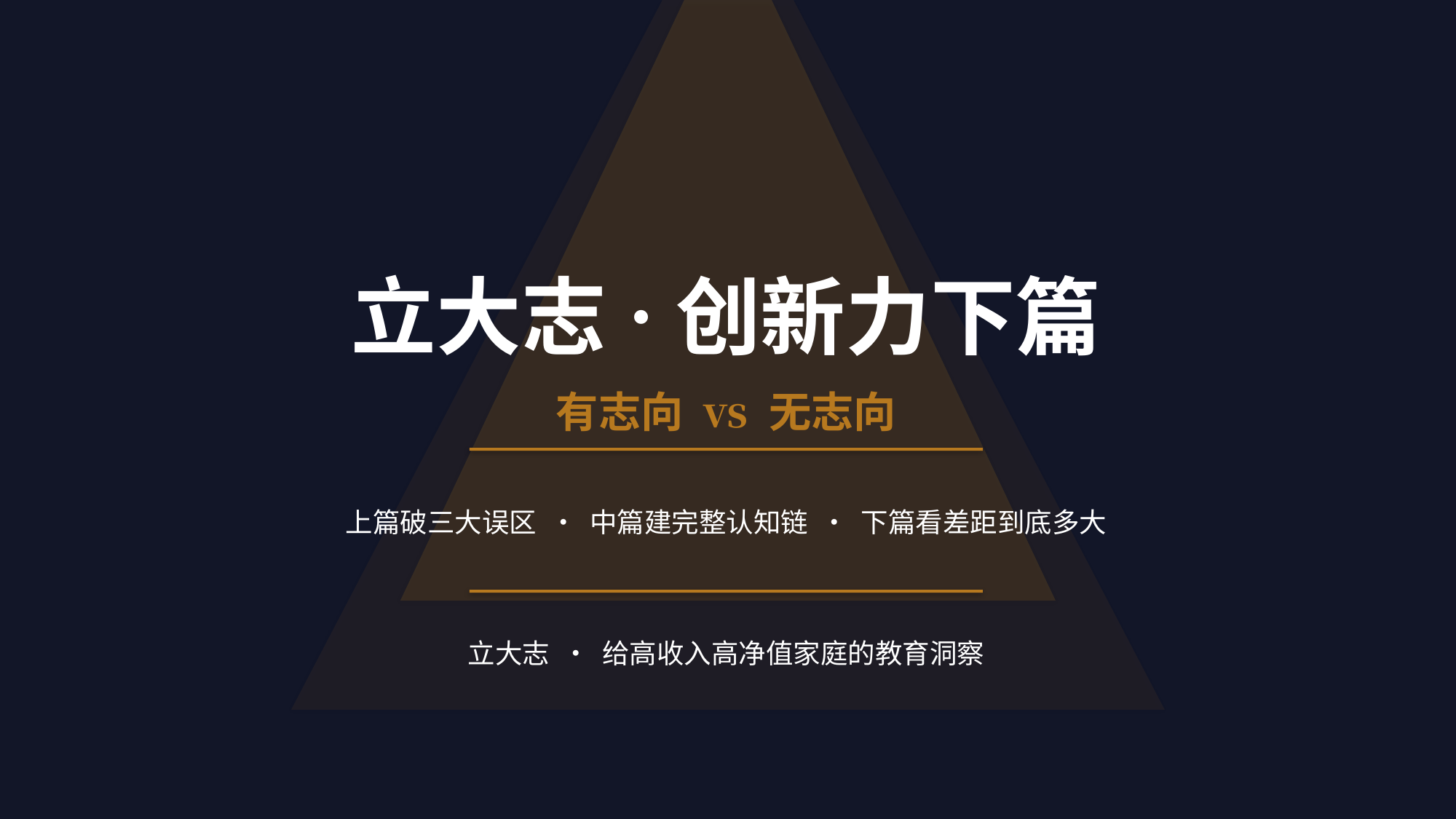

立大志·创新力下篇
有志向 vs 无志向

上篇破三大误区 · 中篇建完整认知链 · 下篇看差距到底多大

立大志 · 给高收入高净值家庭的教育洞察